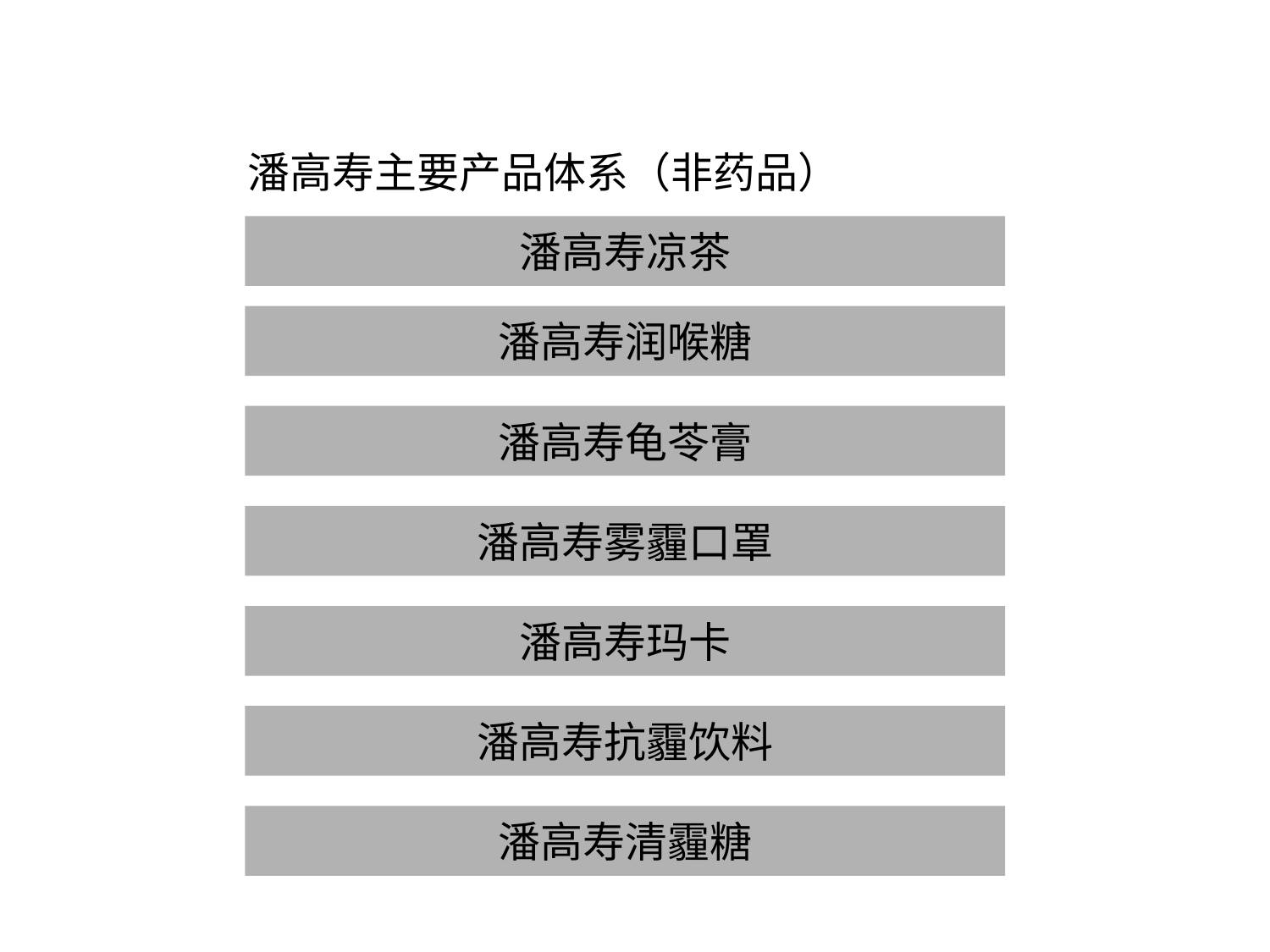

潘高寿主要产品体系（非药品）
潘高寿凉茶
潘高寿润喉糖
潘高寿龟苓膏
潘高寿雾霾口罩
潘高寿玛卡
潘高寿抗霾饮料
潘高寿清霾糖